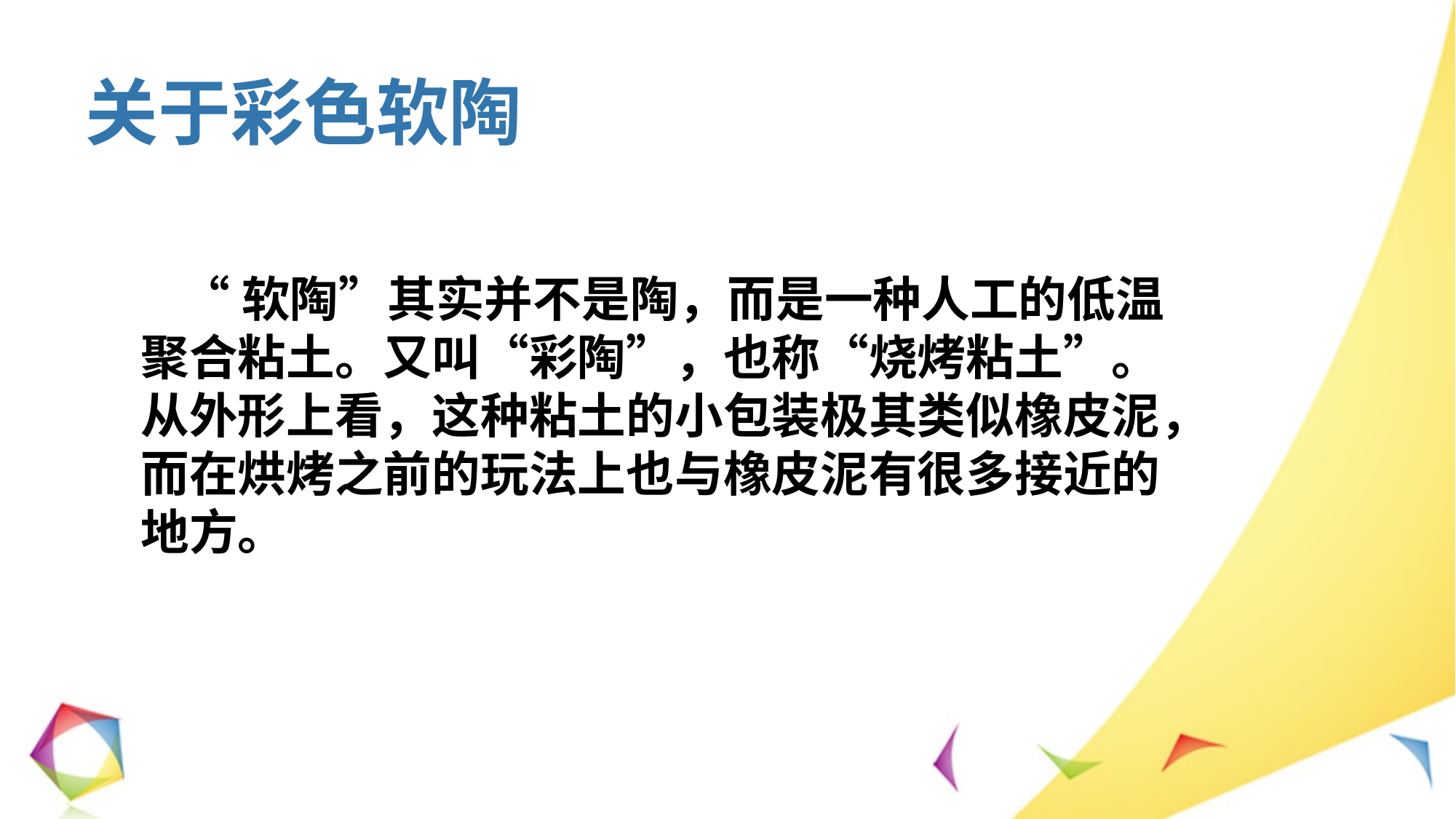

# 关于彩色软陶
     “软陶”其实并不是陶，而是一种人工的低温聚合粘土。又叫“彩陶”，也称“烧烤粘土”。从外形上看，这种粘土的小包装极其类似橡皮泥，而在烘烤之前的玩法上也与橡皮泥有很多接近的地方。